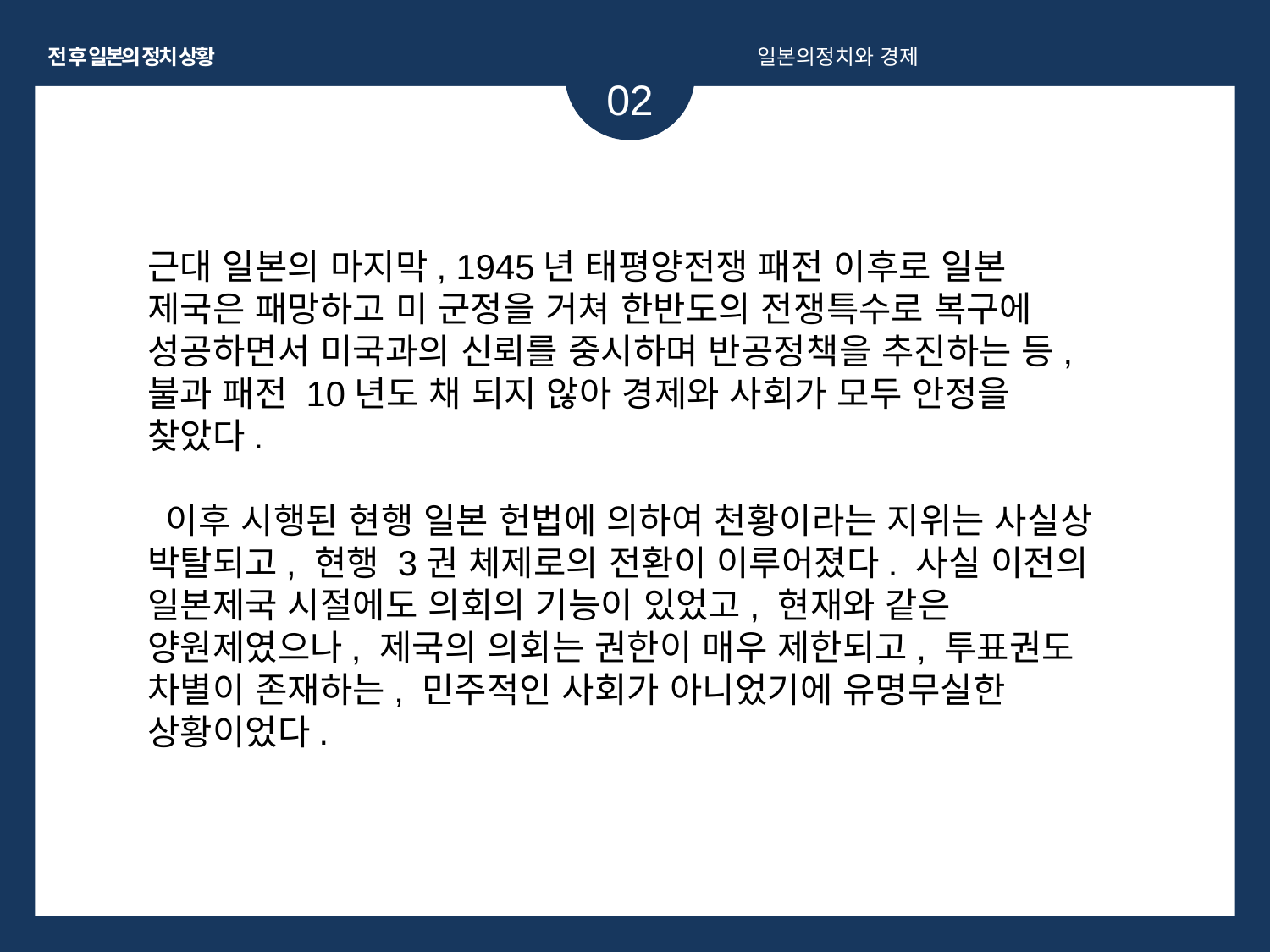

전 후 일본의 정치 상황
일본의정치와 경제
02

근대 일본의 마지막, 1945년 태평양전쟁 패전 이후로 일본 제국은 패망하고 미 군정을 거쳐 한반도의 전쟁특수로 복구에 성공하면서 미국과의 신뢰를 중시하며 반공정책을 추진하는 등, 불과 패전 10년도 채 되지 않아 경제와 사회가 모두 안정을 찾았다.

 이후 시행된 현행 일본 헌법에 의하여 천황이라는 지위는 사실상 박탈되고, 현행 3권 체제로의 전환이 이루어졌다. 사실 이전의 일본제국 시절에도 의회의 기능이 있었고, 현재와 같은 양원제였으나, 제국의 의회는 권한이 매우 제한되고, 투표권도 차별이 존재하는, 민주적인 사회가 아니었기에 유명무실한 상황이었다.